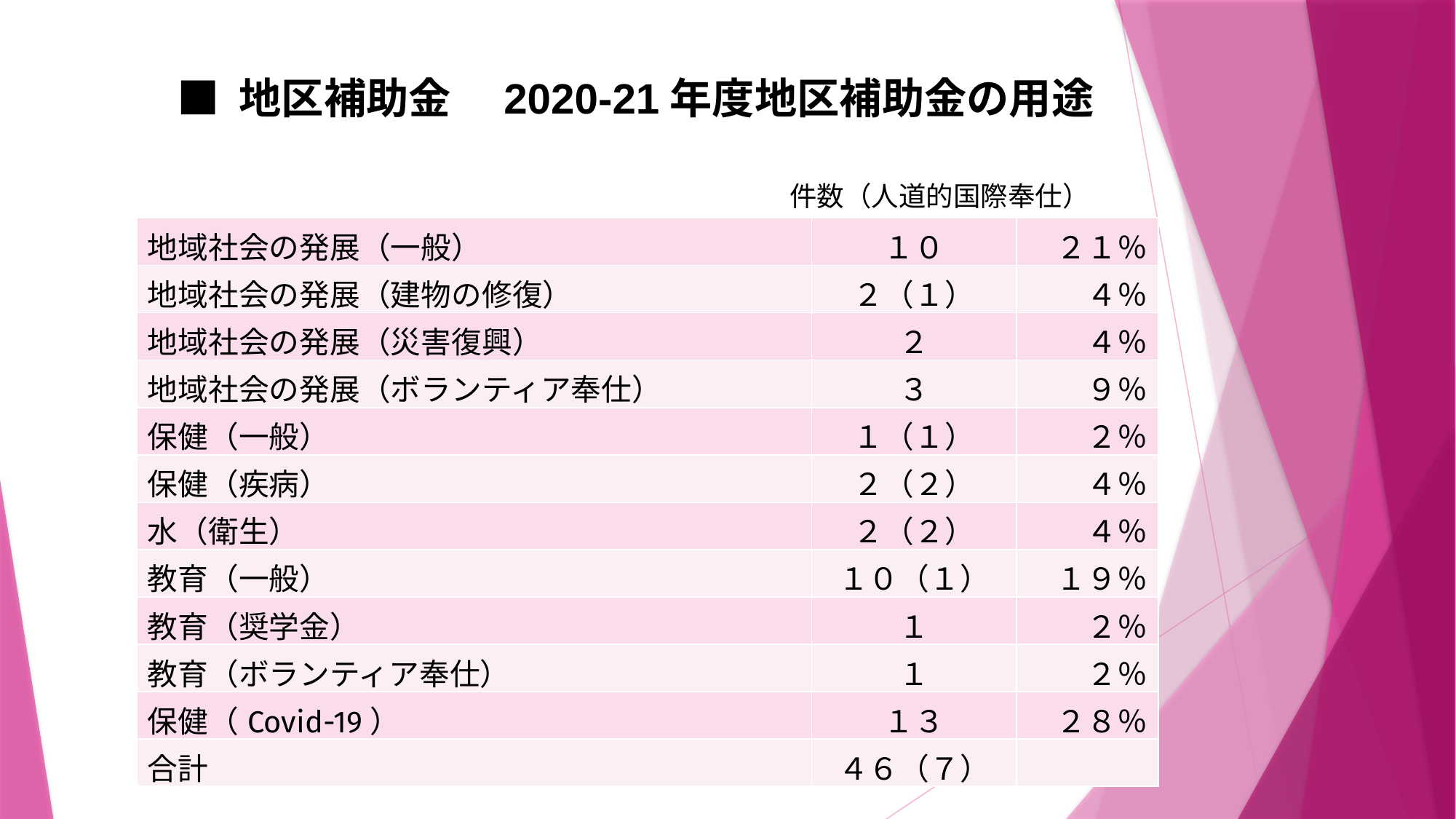

■ 地区補助金　2020-21年度地区補助金の用途
件数（人道的国際奉仕）
| 地域社会の発展（一般） | １０ | ２１％ |
| --- | --- | --- |
| 地域社会の発展（建物の修復） | ２（１） | ４％ |
| 地域社会の発展（災害復興） | ２ | ４％ |
| 地域社会の発展（ボランティア奉仕） | ３ | ９％ |
| 保健（一般） | １（１） | ２％ |
| 保健（疾病） | ２（２） | ４％ |
| 水（衛生） | ２（２） | ４％ |
| 教育（一般） | １０（１） | １９％ |
| 教育（奨学金） | １ | ２％ |
| 教育（ボランティア奉仕） | １ | ２％ |
| 保健（Covid-19） | １３ | ２８％ |
| 合計 | ４６（７） |  |